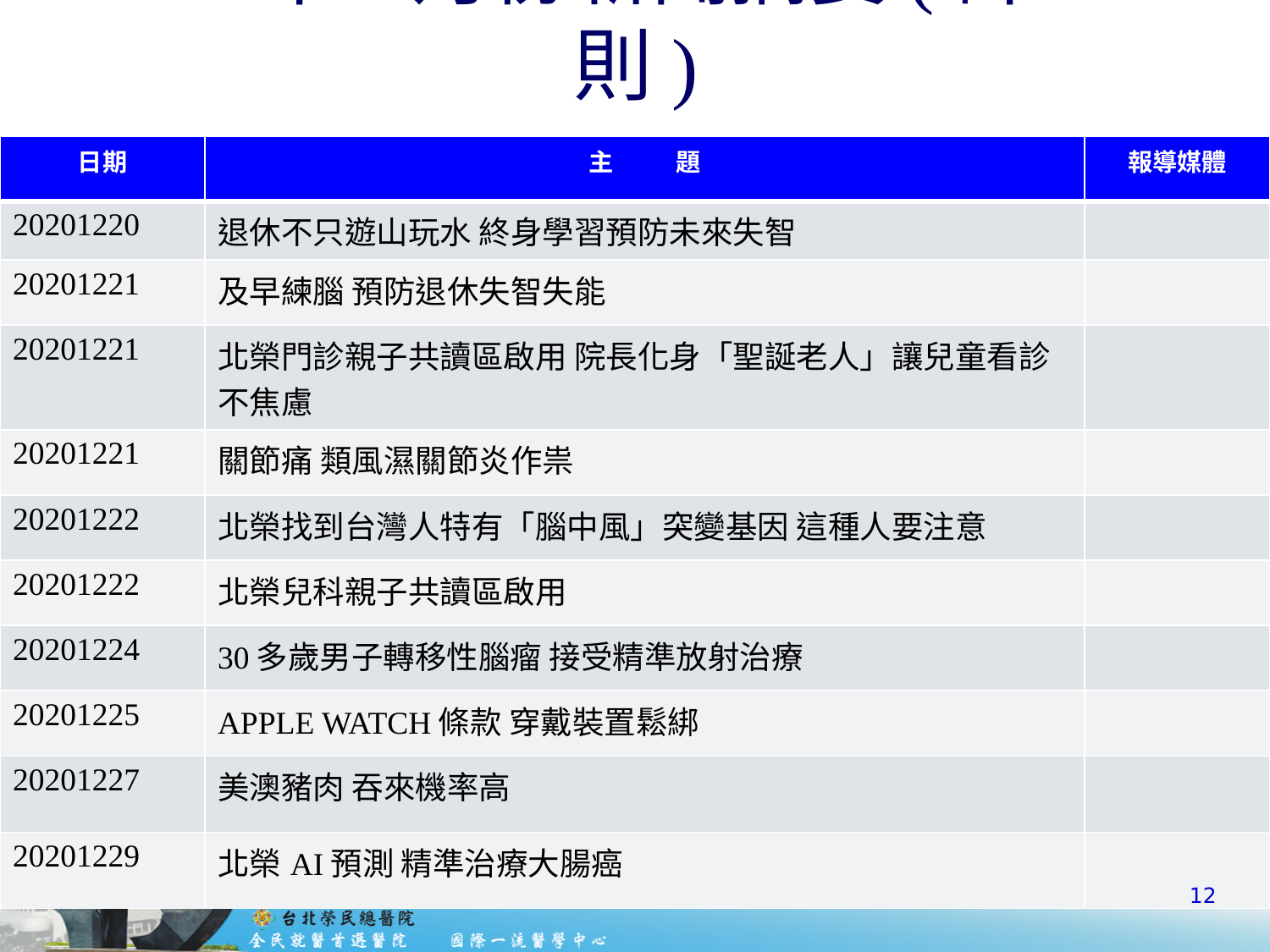

# 110年1月份新聞摘要(計35則)
| 日期 | 主 題 | 報導媒體 |
| --- | --- | --- |
| 20201220 | 退休不只遊山玩水 終身學習預防未來失智 |  |
| 20201221 | 及早練腦 預防退休失智失能 |  |
| 20201221 | 北榮門診親子共讀區啟用 院長化身「聖誕老人」讓兒童看診不焦慮 |  |
| 20201221 | 關節痛 類風濕關節炎作祟 |  |
| 20201222 | 北榮找到台灣人特有「腦中風」突變基因 這種人要注意 |  |
| 20201222 | 北榮兒科親子共讀區啟用 |  |
| 20201224 | 30多歲男子轉移性腦瘤 接受精準放射治療 |  |
| 20201225 | APPLE WATCH條款 穿戴裝置鬆綁 |  |
| 20201227 | 美澳豬肉 吞來機率高 |  |
| 20201229 | 北榮AI預測 精準治療大腸癌 |  |
12